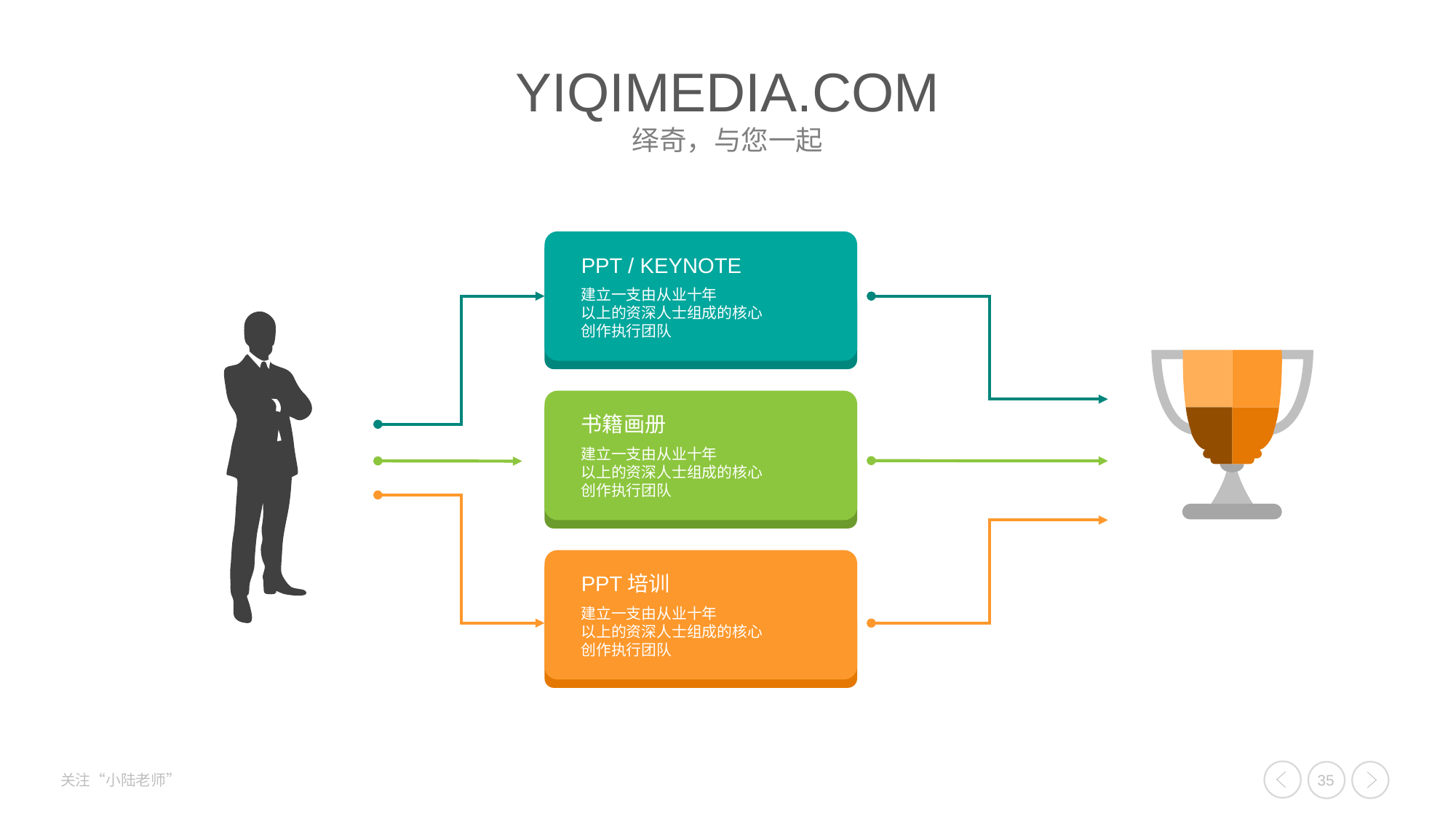

PPT / KEYNOTE
建立一支由从业十年
以上的资深人士组成的核心
创作执行团队

书籍画册
建立一支由从业十年
以上的资深人士组成的核心
创作执行团队

PPT培训
建立一支由从业十年
以上的资深人士组成的核心
创作执行团队